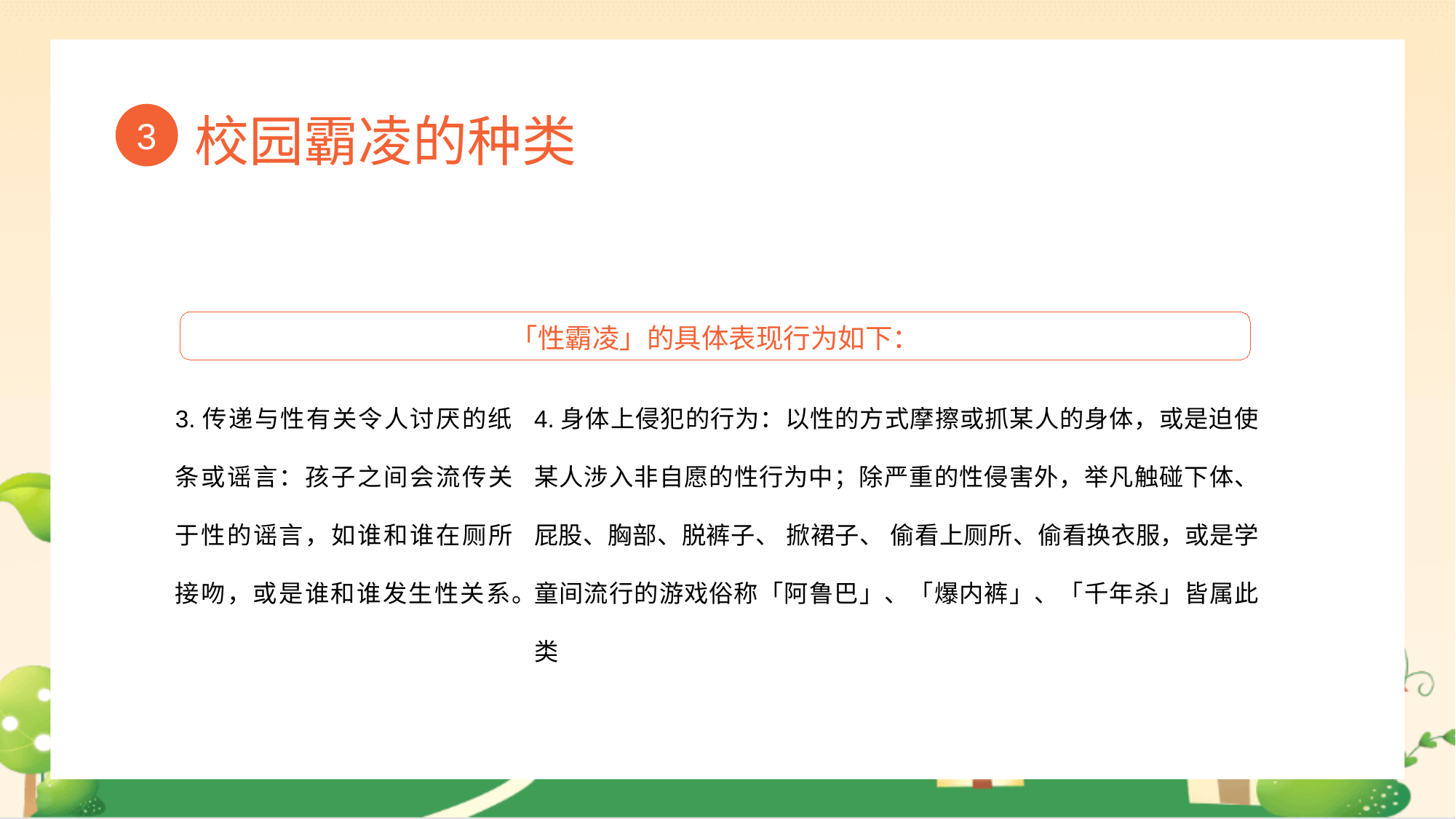

「性霸凌」的具体表现行为如下：
3.传递与性有关令人讨厌的纸条或谣言：孩子之间会流传关于性的谣言，如谁和谁在厕所接吻，或是谁和谁发生性关系。
4.身体上侵犯的行为：以性的方式摩擦或抓某人的身体，或是迫使某人涉入非自愿的性行为中；除严重的性侵害外，举凡触碰下体、屁股、胸部、脱裤子、 掀裙子、 偷看上厕所、偷看换衣服，或是学童间流行的游戏俗称「阿鲁巴」、「爆内裤」、「千年杀」皆属此类